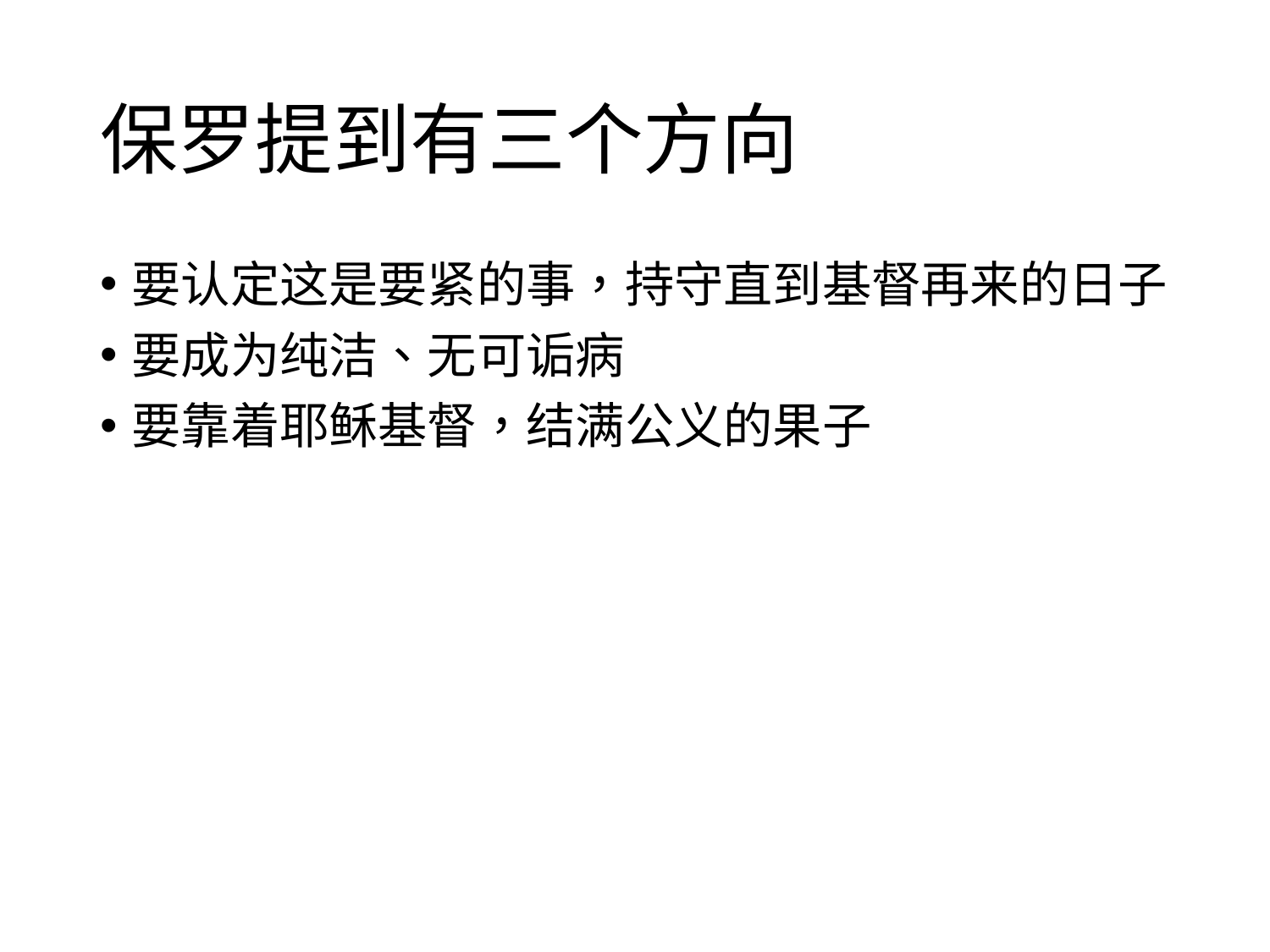

# 保罗提到有三个方向
要认定这是要紧的事，持守直到基督再来的日子
要成为纯洁、无可诟病
要靠着耶稣基督，结满公义的果子